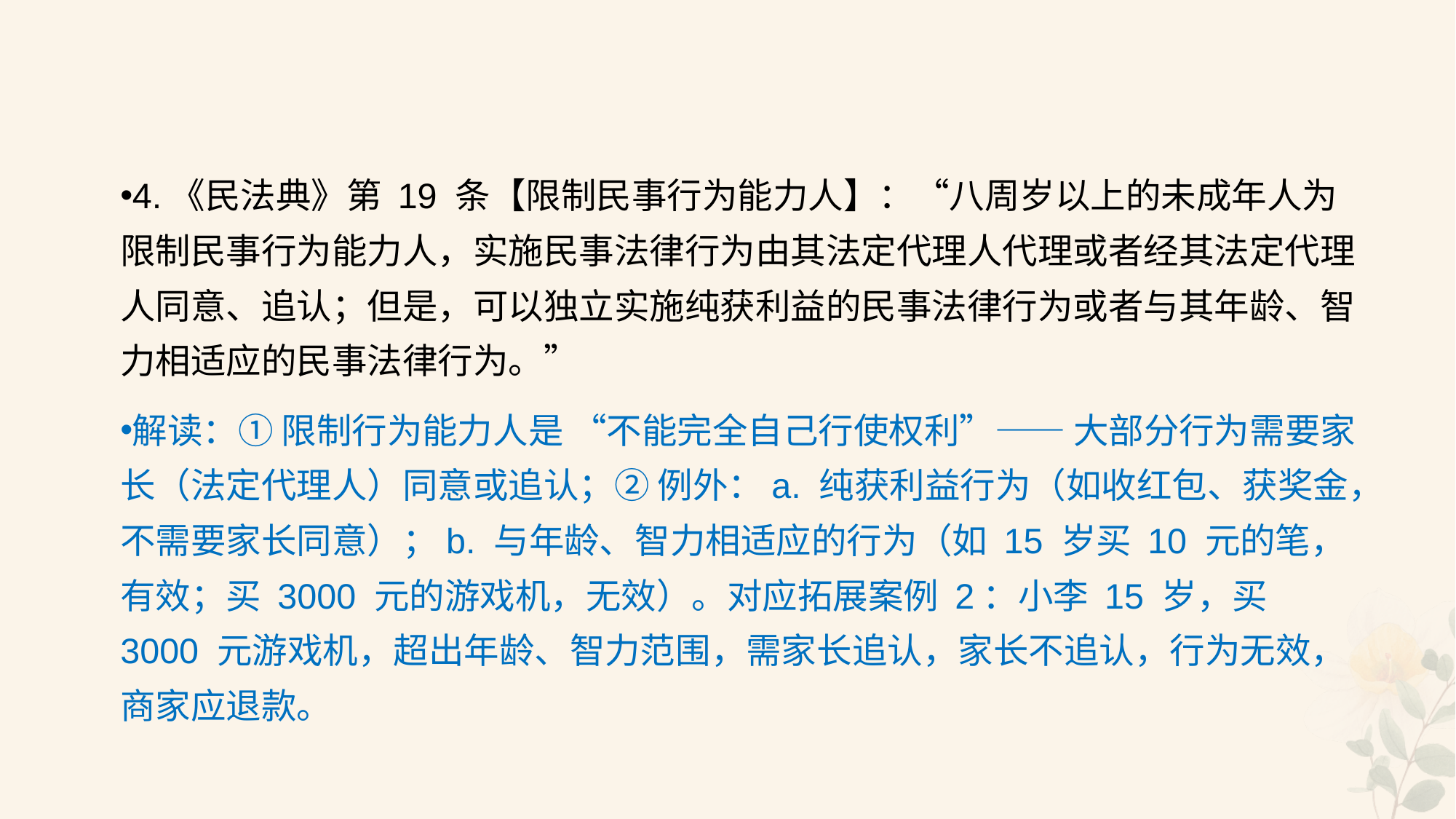

#
4.《民法典》第 19 条【限制民事行为能力人】：“八周岁以上的未成年人为限制民事行为能力人，实施民事法律行为由其法定代理人代理或者经其法定代理人同意、追认；但是，可以独立实施纯获利益的民事法律行为或者与其年龄、智力相适应的民事法律行为。”
解读：① 限制行为能力人是 “不能完全自己行使权利”—— 大部分行为需要家长（法定代理人）同意或追认；② 例外：a. 纯获利益行为（如收红包、获奖金，不需要家长同意）；b. 与年龄、智力相适应的行为（如 15 岁买 10 元的笔，有效；买 3000 元的游戏机，无效）。对应拓展案例 2：小李 15 岁，买 3000 元游戏机，超出年龄、智力范围，需家长追认，家长不追认，行为无效，商家应退款。